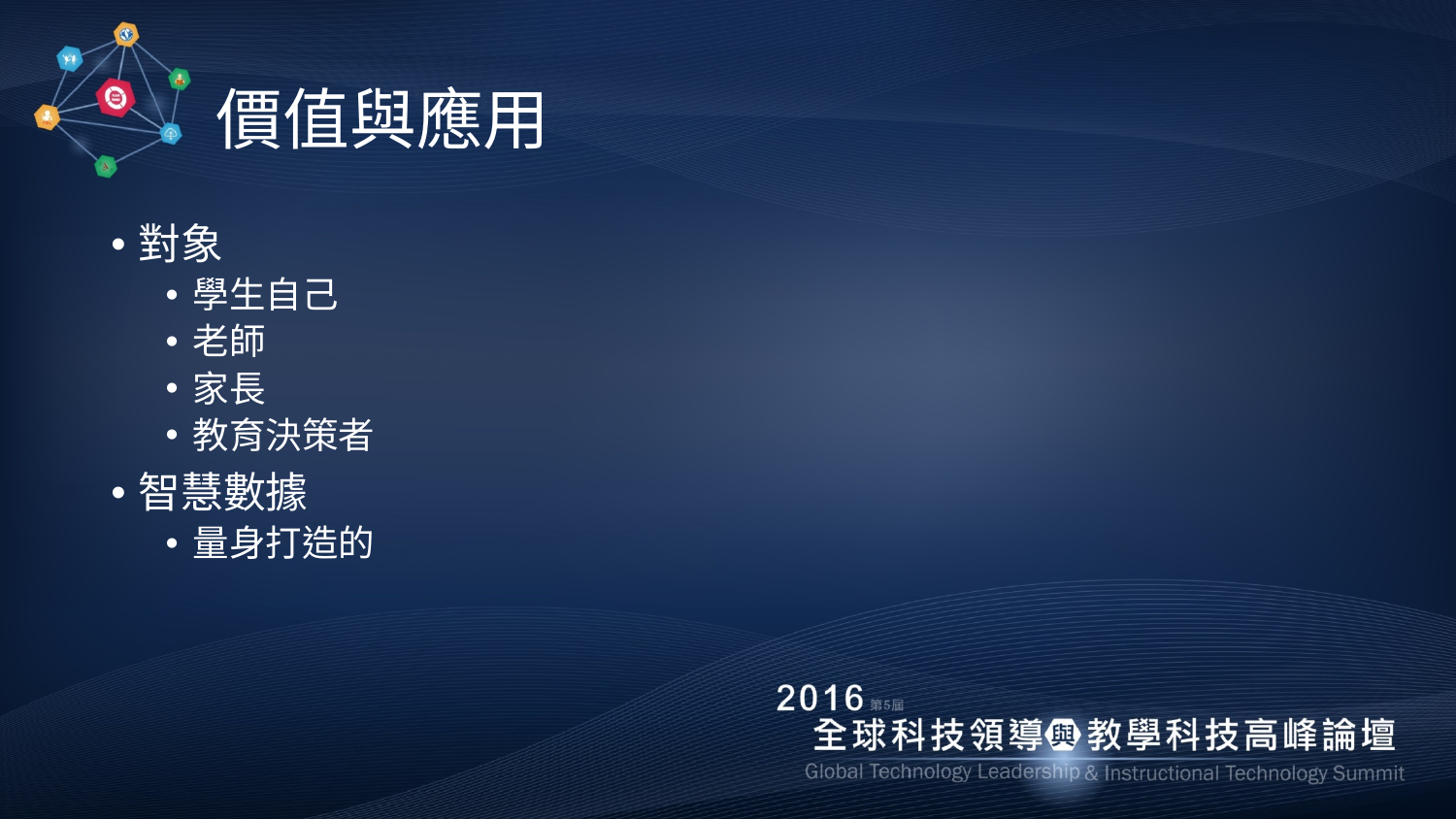

# 價值與應用
對象
學生自己
老師
家長
教育決策者
智慧數據
量身打造的